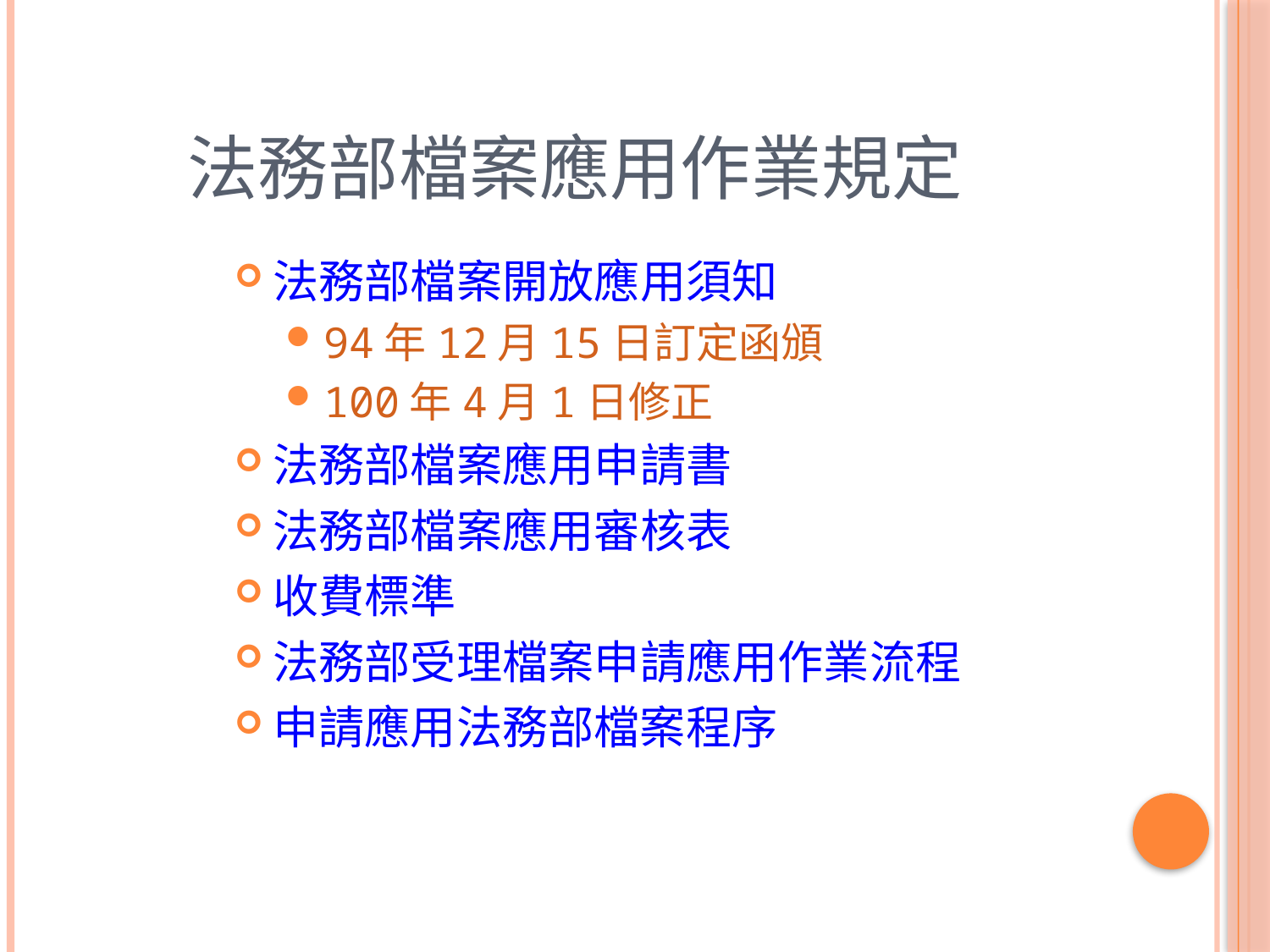

# 法務部檔案應用作業規定
法務部檔案開放應用須知
94年12月15日訂定函頒
100年4月1日修正
法務部檔案應用申請書
法務部檔案應用審核表
收費標準
法務部受理檔案申請應用作業流程
申請應用法務部檔案程序